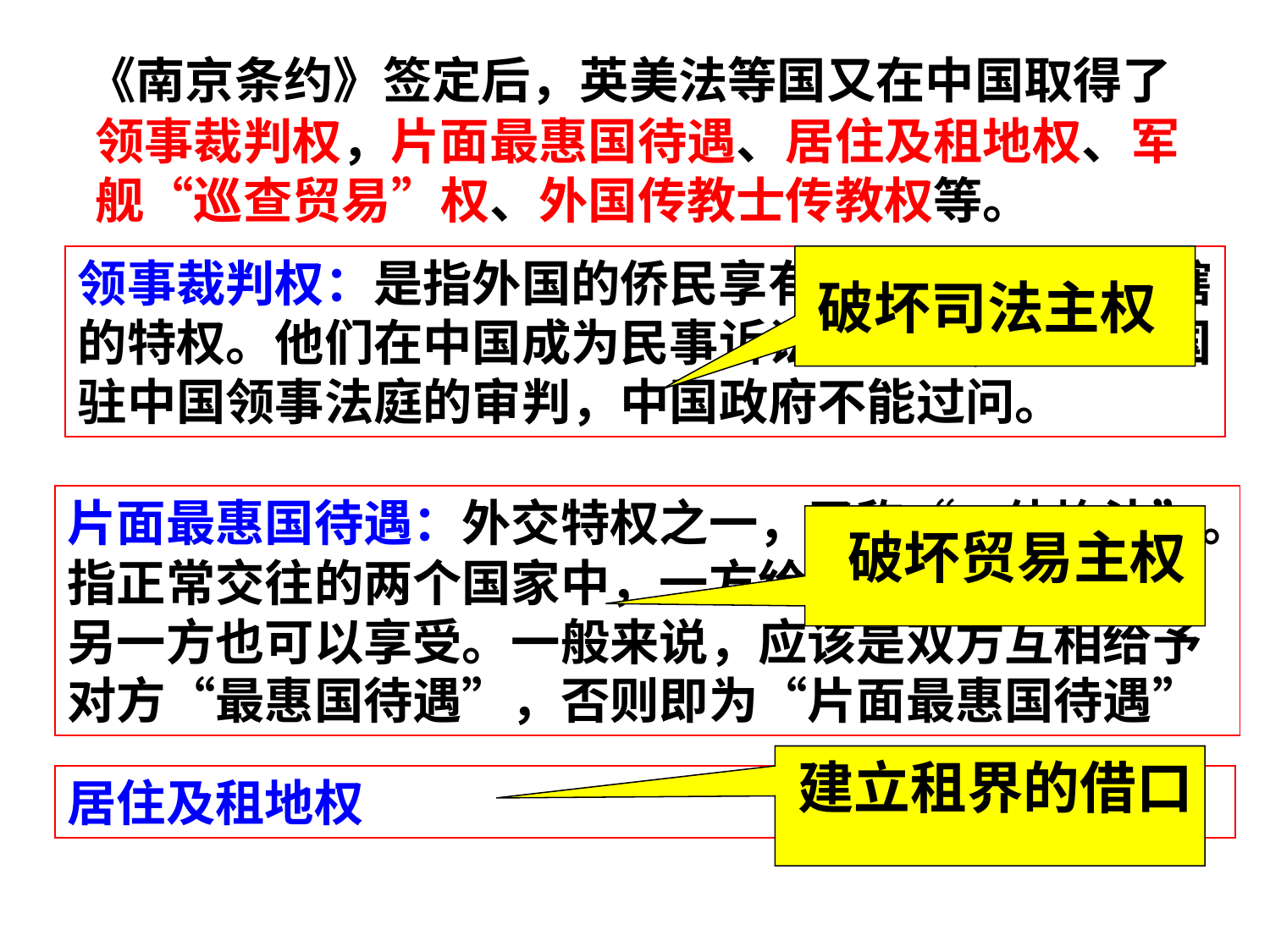

《南京条约》签定后，英美法等国又在中国取得了领事裁判权，片面最惠国待遇、居住及租地权、军舰“巡查贸易”权、外国传教士传教权等。
领事裁判权：是指外国的侨民享有不受中国法律管辖的特权。他们在中国成为民事诉讼的被告，只受本国驻中国领事法庭的审判，中国政府不能过问。

破坏司法主权
片面最惠国待遇：外交特权之一，又称“一体均沾”。指正常交往的两个国家中，一方给予第三国的权益，另一方也可以享受。一般来说，应该是双方互相给予对方“最惠国待遇”，否则即为“片面最惠国待遇”

破坏贸易主权

建立租界的借口
居住及租地权